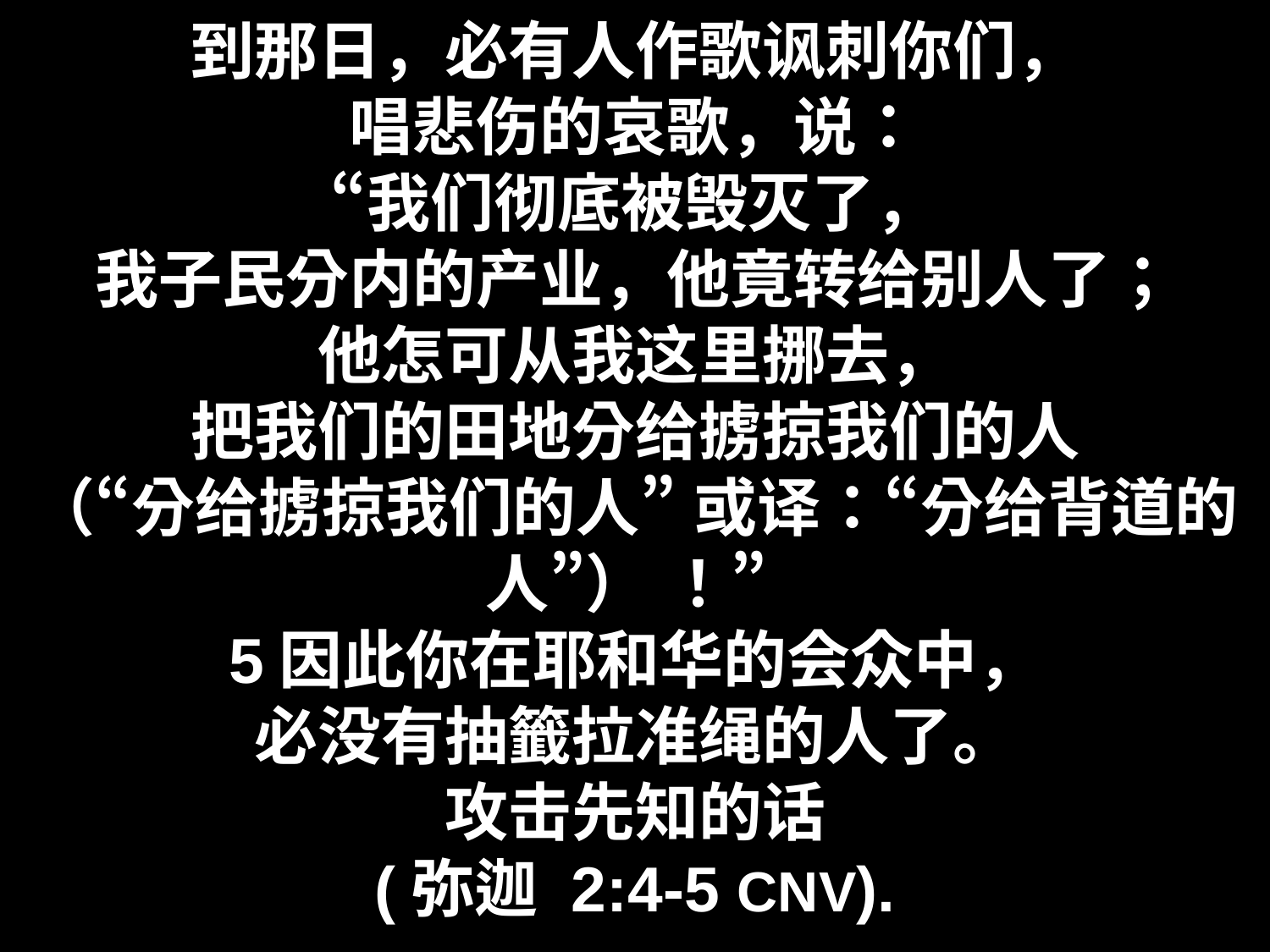

# 到那日，必有人作歌讽刺你们， 唱悲伤的哀歌，说： “我们彻底被毁灭了， 我子民分内的产业，他竟转给别人了； 他怎可从我这里挪去， 把我们的田地分给掳掠我们的人 （“分给掳掠我们的人” 或译：“分给背道的人”） ！” 5因此你在耶和华的会众中， 必没有抽籤拉准绳的人了。 攻击先知的话 (弥迦 2:4-5 CNV).